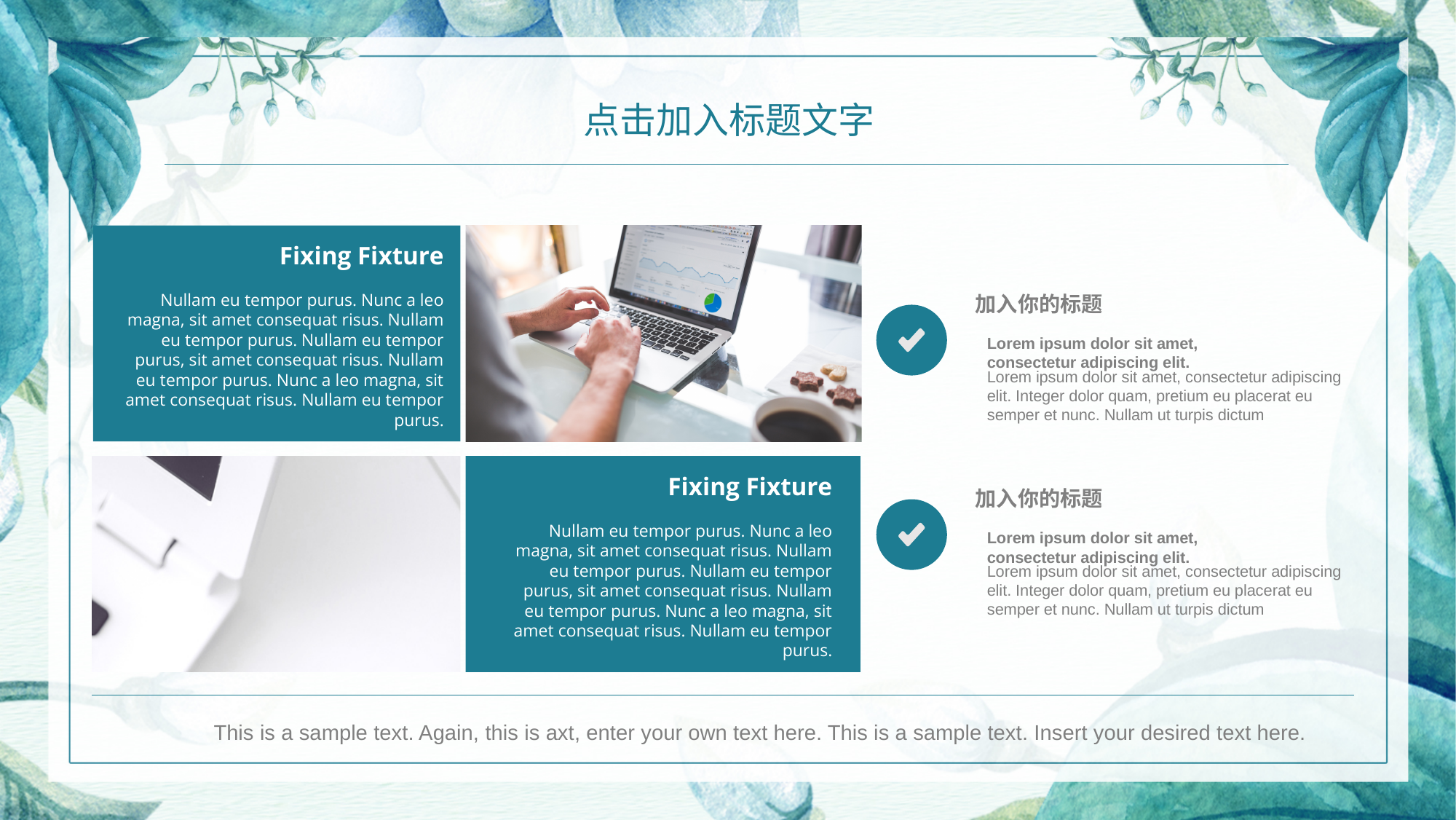

点击加入标题文字

Fixing Fixture

Nullam eu tempor purus. Nunc a leo magna, sit amet consequat risus. Nullam eu tempor purus. Nullam eu tempor purus, sit amet consequat risus. Nullam eu tempor purus. Nunc a leo magna, sit amet consequat risus. Nullam eu tempor purus.

Fixing Fixture

Nullam eu tempor purus. Nunc a leo magna, sit amet consequat risus. Nullam eu tempor purus. Nullam eu tempor purus, sit amet consequat risus. Nullam eu tempor purus. Nunc a leo magna, sit amet consequat risus. Nullam eu tempor purus.
加入你的标题
Lorem ipsum dolor sit amet, consectetur adipiscing elit.
Lorem ipsum dolor sit amet, consectetur adipiscing elit. Integer dolor quam, pretium eu placerat eu semper et nunc. Nullam ut turpis dictum

加入你的标题
Lorem ipsum dolor sit amet, consectetur adipiscing elit.
Lorem ipsum dolor sit amet, consectetur adipiscing elit. Integer dolor quam, pretium eu placerat eu semper et nunc. Nullam ut turpis dictum

This is a sample text. Again, this is axt, enter your own text here. This is a sample text. Insert your desired text here.